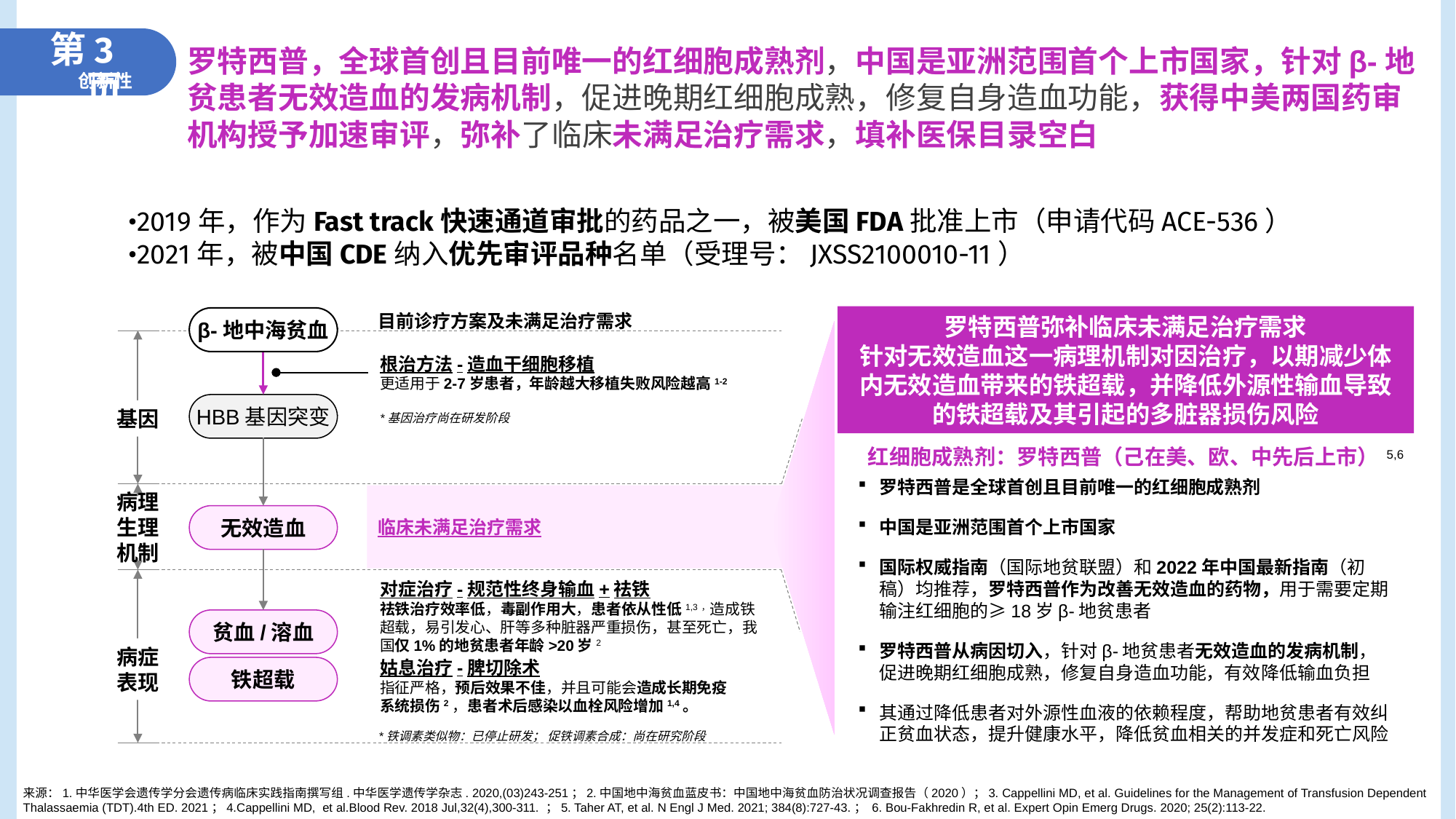

第3页

罗特西普，全球首创且目前唯一的红细胞成熟剂，中国是亚洲范围首个上市国家，针对β-地贫患者无效造血的发病机制，促进晚期红细胞成熟，修复自身造血功能，获得中美两国药审机构授予加速审评，弥补了临床未满足治疗需求，填补医保目录空白
创新性
•2019年，作为Fast track快速通道审批的药品之一，被美国FDA批准上市（申请代码ACE-536）
•2021年，被中国CDE纳入优先审评品种名单（受理号：JXSS2100010-11）
目前诊疗方案及未满足治疗需求
罗特西普弥补临床未满足治疗需求
针对无效造血这一病理机制对因治疗，以期减少体内无效造血带来的铁超载，并降低外源性输血导致的铁超载及其引起的多脏器损伤风险
β-地中海贫血
根治方法-造血干细胞移植
更适用于2-7岁患者，年龄越大移植失败风险越高1-2
HBB基因突变
基因
*基因治疗尚在研发阶段
红细胞成熟剂：罗特西普（己在美、欧、中先后上市） 5,6
罗特西普是全球首创且目前唯一的红细胞成熟剂
中国是亚洲范围首个上市国家
国际权威指南（国际地贫联盟）和2022年中国最新指南（初稿）均推荐，罗特西普作为改善无效造血的药物，用于需要定期输注红细胞的≥18岁β-地贫患者
罗特西普从病因切入，针对β-地贫患者无效造血的发病机制，促进晚期红细胞成熟，修复自身造血功能，有效降低输血负担
其通过降低患者对外源性血液的依赖程度，帮助地贫患者有效纠正贫血状态，提升健康水平，降低贫血相关的并发症和死亡风险
临床未满足治疗需求
病理生理机制

无效造血
对症治疗-规范性终身输血+祛铁
祛铁治疗效率低，毒副作用大，患者依从性低1,3，造成铁超载，易引发心、肝等多种脏器严重损伤，甚至死亡，我国仅1%的地贫患者年龄>20岁2
贫血/溶血
铁超载
病症
表现
姑息治疗-脾切除术
指征严格，预后效果不佳，并且可能会造成长期免疫系统损伤2，患者术后感染以血栓风险增加1,4。
*铁调素类似物：已停止研发； 促铁调素合成：尚在研究阶段
来源：1.中华医学会遗传学分会遗传病临床实践指南撰写组.中华医学遗传学杂志. 2020,(03)243-251；2.中国地中海贫血蓝皮书：中国地中海贫血防治状况调查报告（2020）；3. Cappellini MD, et al. Guidelines for the Management of Transfusion Dependent Thalassaemia (TDT).4th ED. 2021；4.Cappellini MD,  et al.Blood Rev. 2018 Jul,32(4),300-311. ；5. Taher AT, et al. N Engl J Med. 2021; 384(8):727-43.； 6. Bou-Fakhredin R, et al. Expert Opin Emerg Drugs. 2020; 25(2):113-22.